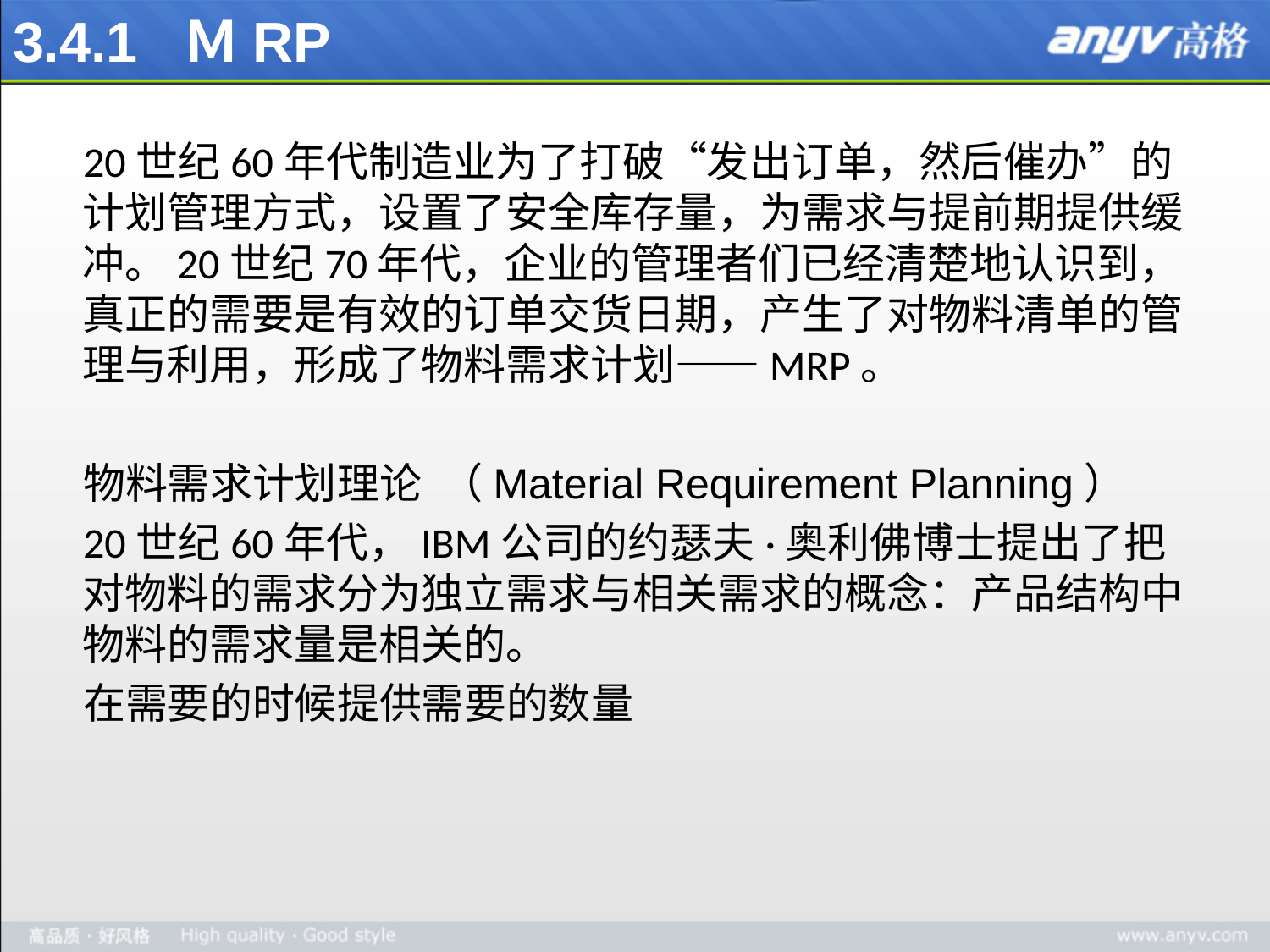

# 3.4.1  ＭRP
20世纪60年代制造业为了打破“发出订单，然后催办”的计划管理方式，设置了安全库存量，为需求与提前期提供缓冲。20世纪70年代，企业的管理者们已经清楚地认识到，真正的需要是有效的订单交货日期，产生了对物料清单的管理与利用，形成了物料需求计划——MRP。

物料需求计划理论  （Material Requirement Planning）
20世纪60年代，IBM公司的约瑟夫·奥利佛博士提出了把对物料的需求分为独立需求与相关需求的概念：产品结构中物料的需求量是相关的。
在需要的时候提供需要的数量